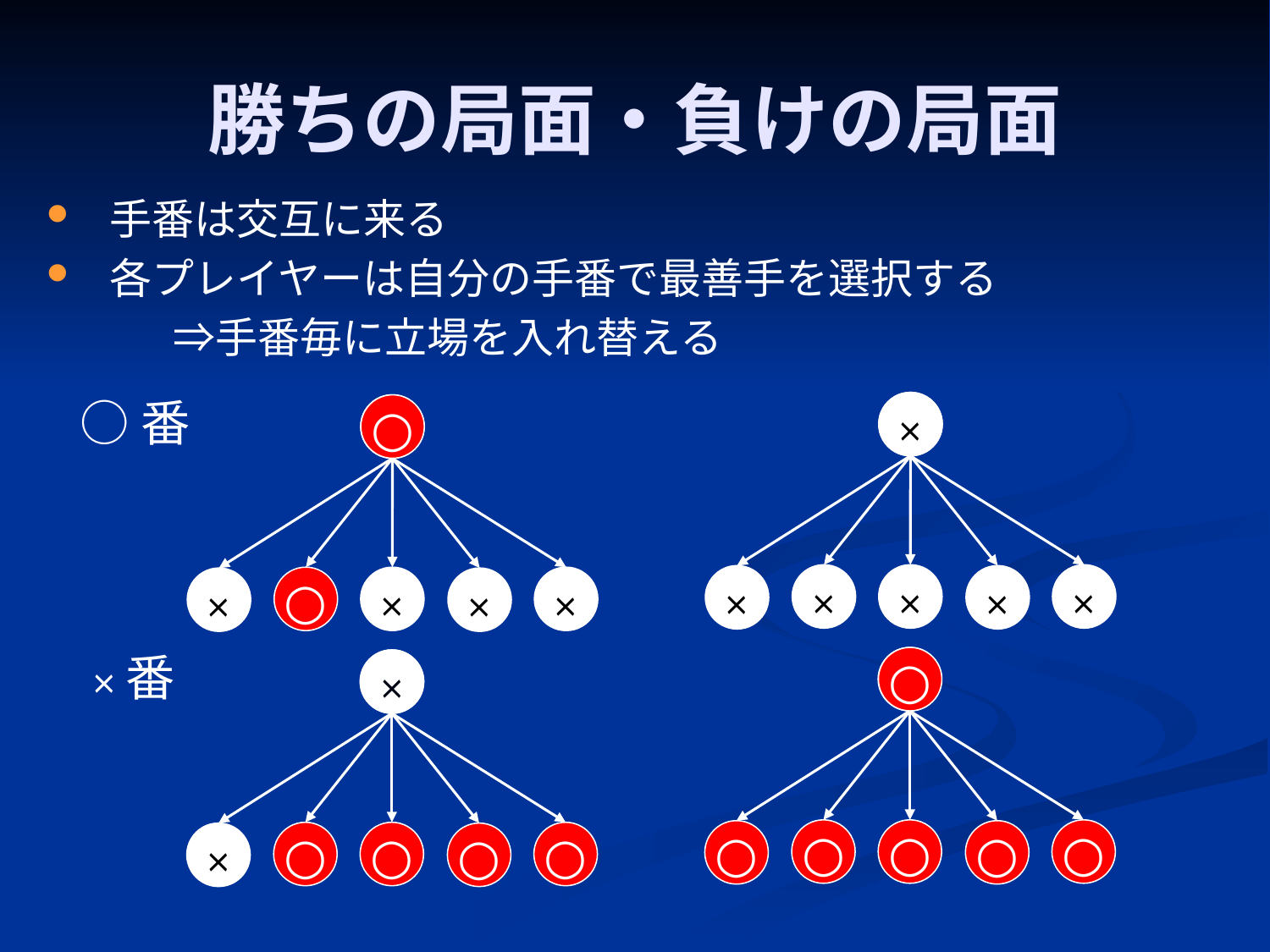

# 勝ちの局面・負けの局面
手番は交互に来る
各プレイヤーは自分の手番で最善手を選択する
　　　⇒手番毎に立場を入れ替える
○番

×

○
×
×
×
×
×
○
×
×
×
×
×番

○

×
○
○
○
○
○
○
○
○
×
○